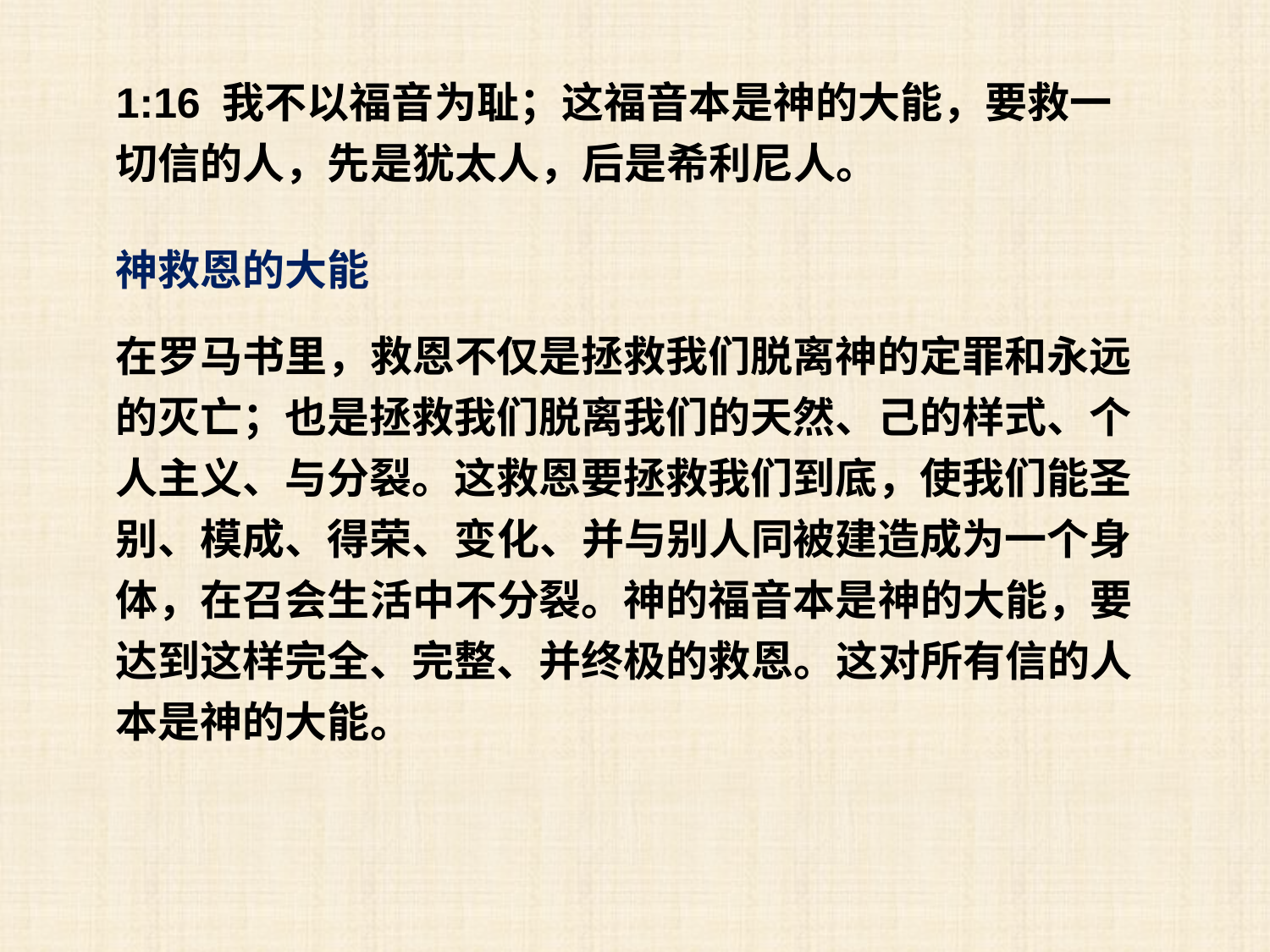

1:16 我不以福音为耻；这福音本是神的大能，要救一切信的人，先是犹太人，后是希利尼人。
神救恩的大能
在罗马书里，救恩不仅是拯救我们脱离神的定罪和永远的灭亡；也是拯救我们脱离我们的天然、己的样式、个人主义、与分裂。这救恩要拯救我们到底，使我们能圣别、模成、得荣、变化、并与别人同被建造成为一个身体，在召会生活中不分裂。神的福音本是神的大能，要达到这样完全、完整、并终极的救恩。这对所有信的人本是神的大能。